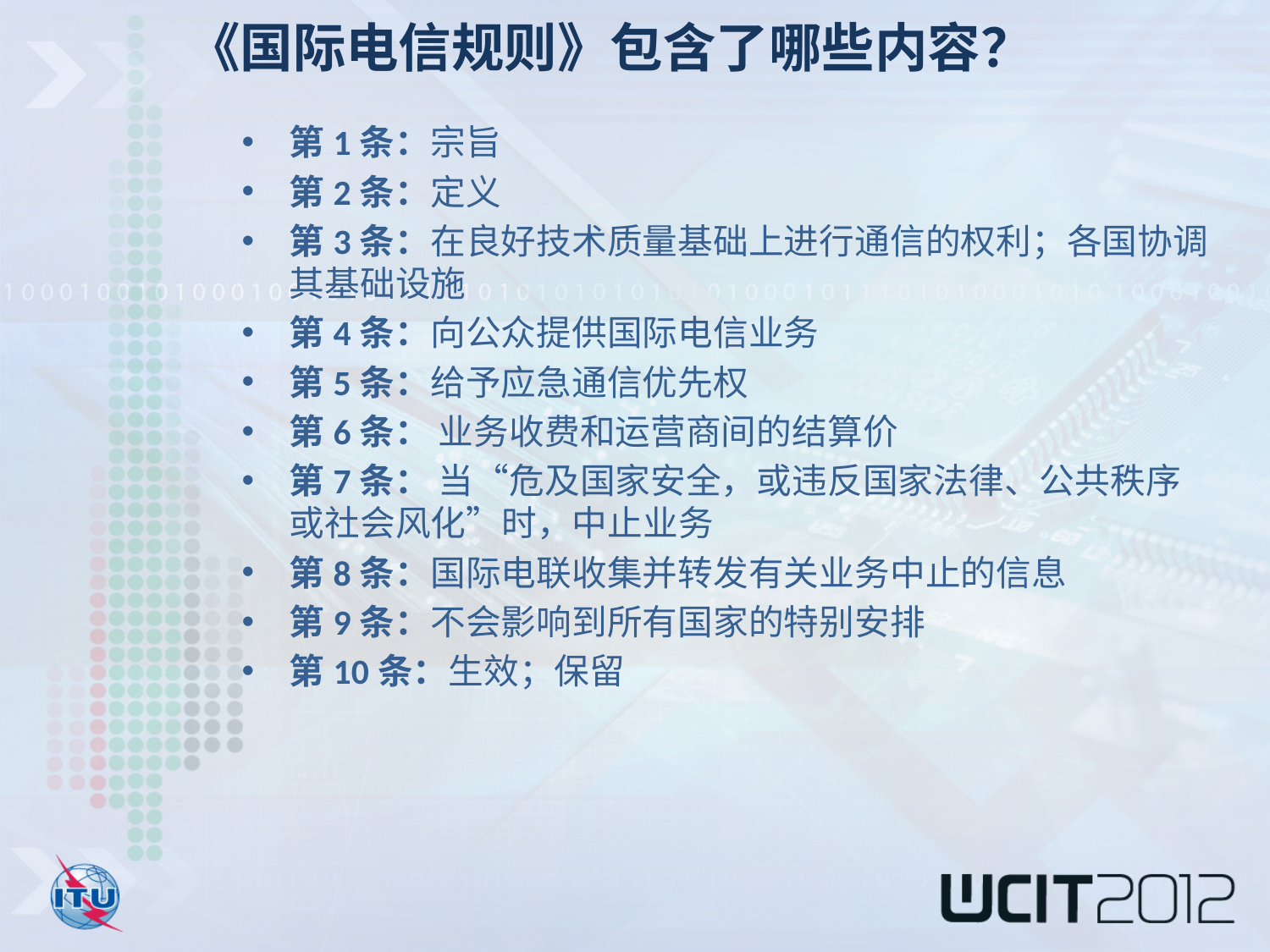

《国际电信规则》包含了哪些内容？
第1条：宗旨
第2条：定义
第3条：在良好技术质量基础上进行通信的权利；各国协调其基础设施
第4条：向公众提供国际电信业务
第5条：给予应急通信优先权
第6条： 业务收费和运营商间的结算价
第7条： 当“危及国家安全，或违反国家法律、公共秩序或社会风化”时，中止业务
第8条：国际电联收集并转发有关业务中止的信息
第9条：不会影响到所有国家的特别安排
第10条：生效；保留